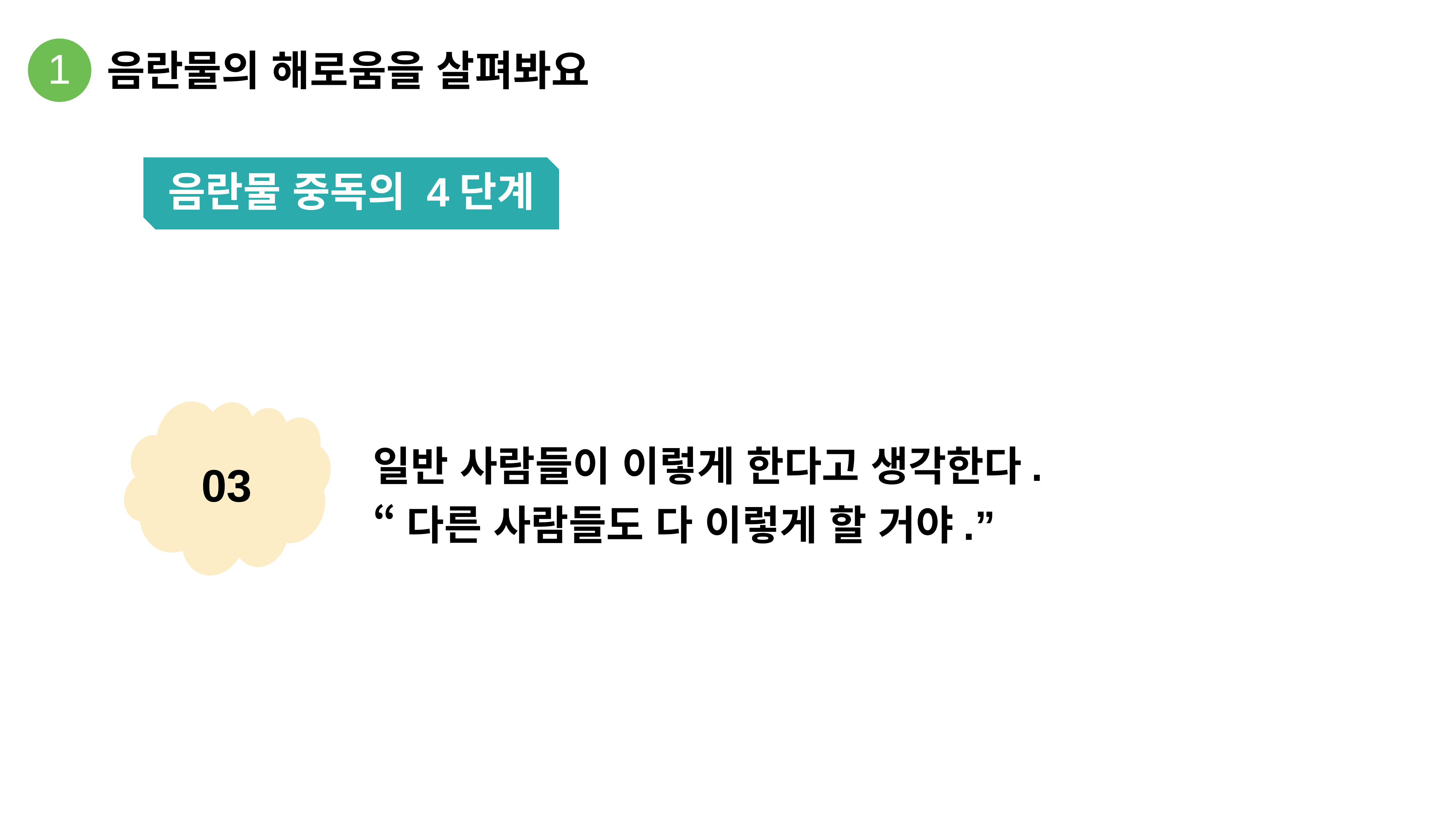

1
음란물의 해로움을 살펴봐요

음란물 중독의 4단계

일반 사람들이 이렇게 한다고 생각한다.
“다른 사람들도 다 이렇게 할 거야.”
03